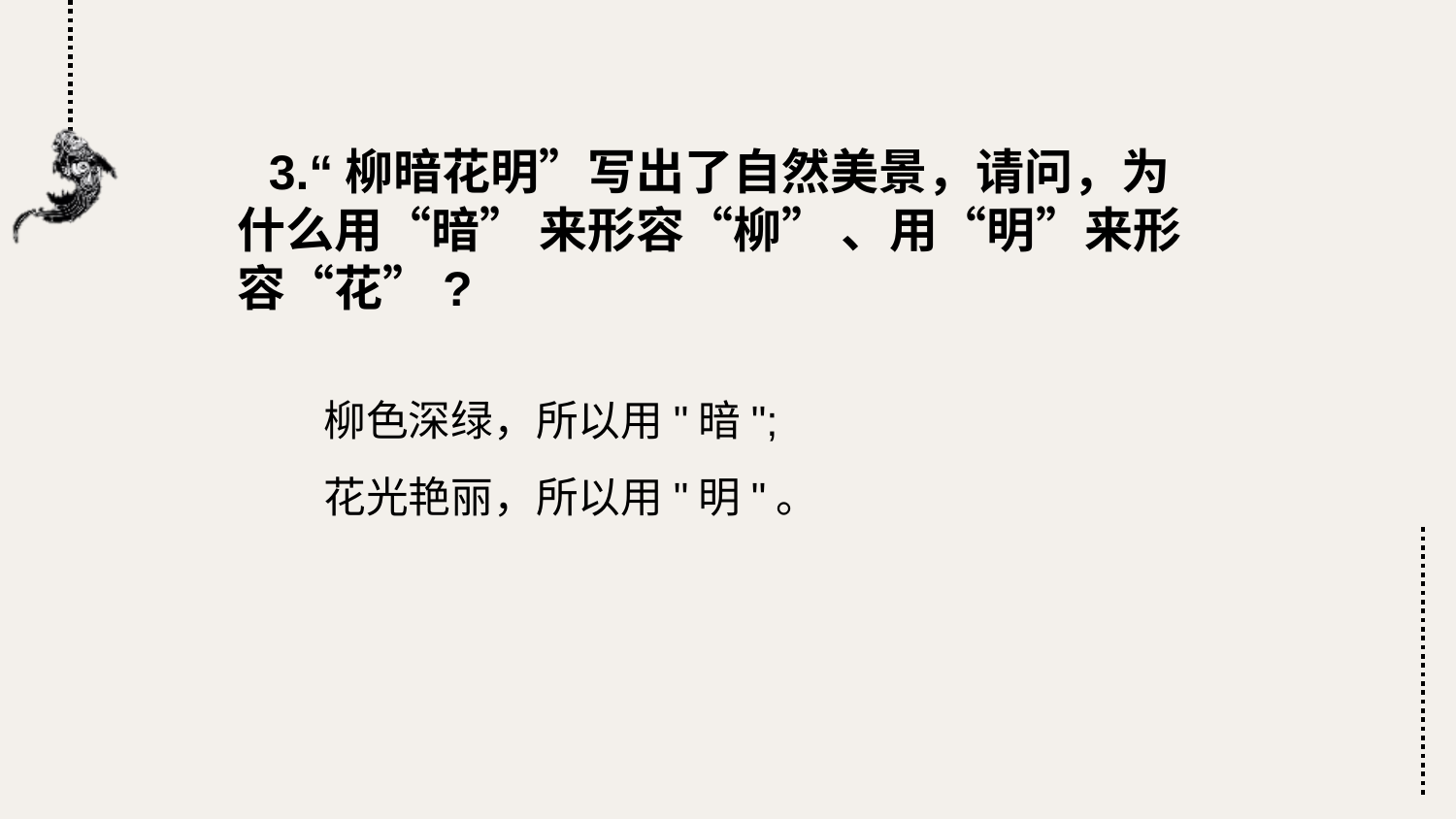

3.“柳暗花明”写出了自然美景，请问，为什么用“暗” 来形容“柳” 、用“明”来形容“花”?
柳色深绿，所以用"暗";
花光艳丽，所以用"明"。